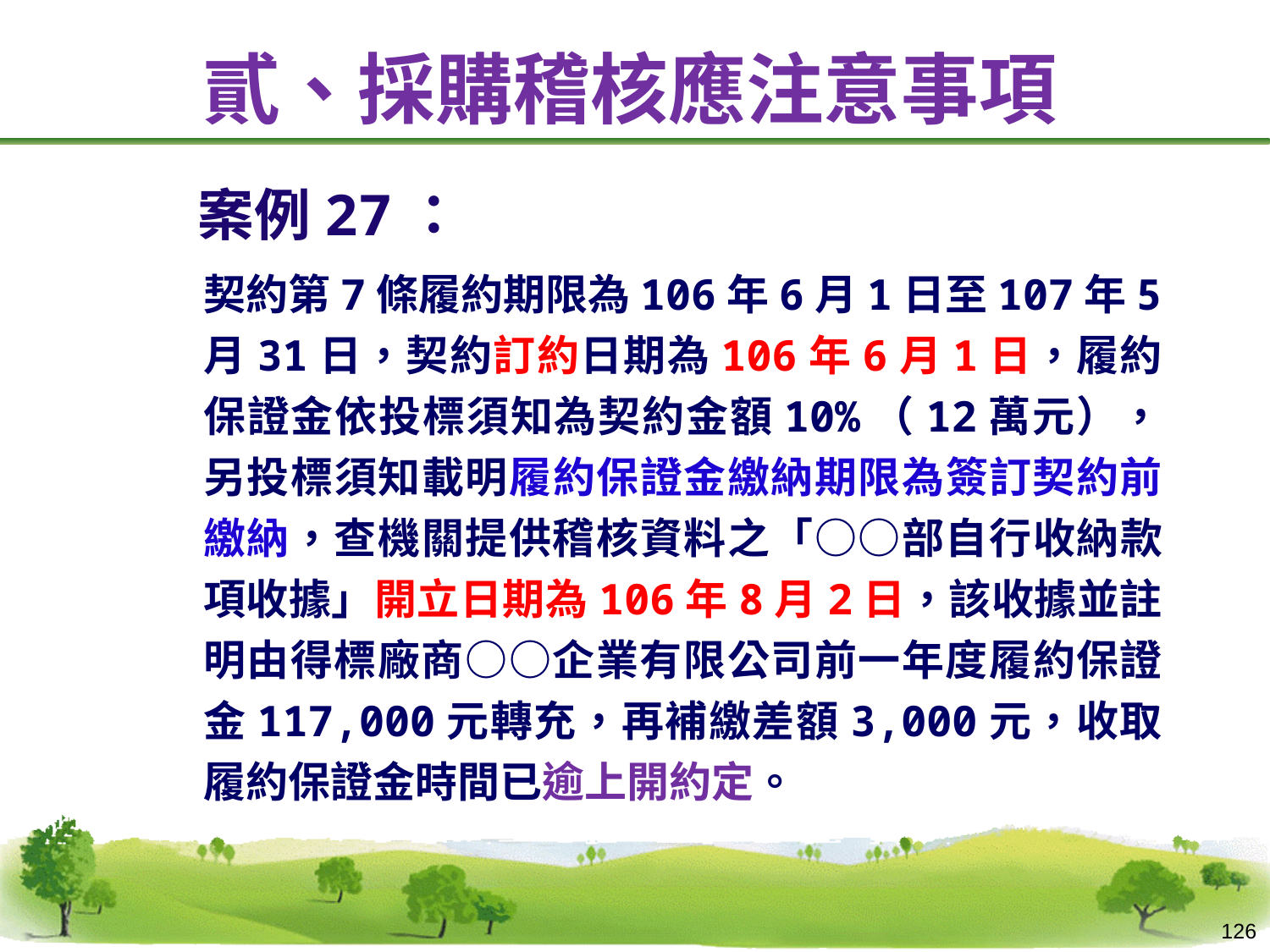

# 貳、採購稽核應注意事項
　案例27：
契約第7條履約期限為106年6月1日至107年5月31日，契約訂約日期為106年6月1日，履約保證金依投標須知為契約金額10%（12萬元），另投標須知載明履約保證金繳納期限為簽訂契約前繳納，查機關提供稽核資料之「○○部自行收納款項收據」開立日期為106年8月2日，該收據並註明由得標廠商○○企業有限公司前一年度履約保證金117,000元轉充，再補繳差額3,000元，收取履約保證金時間已逾上開約定。
126